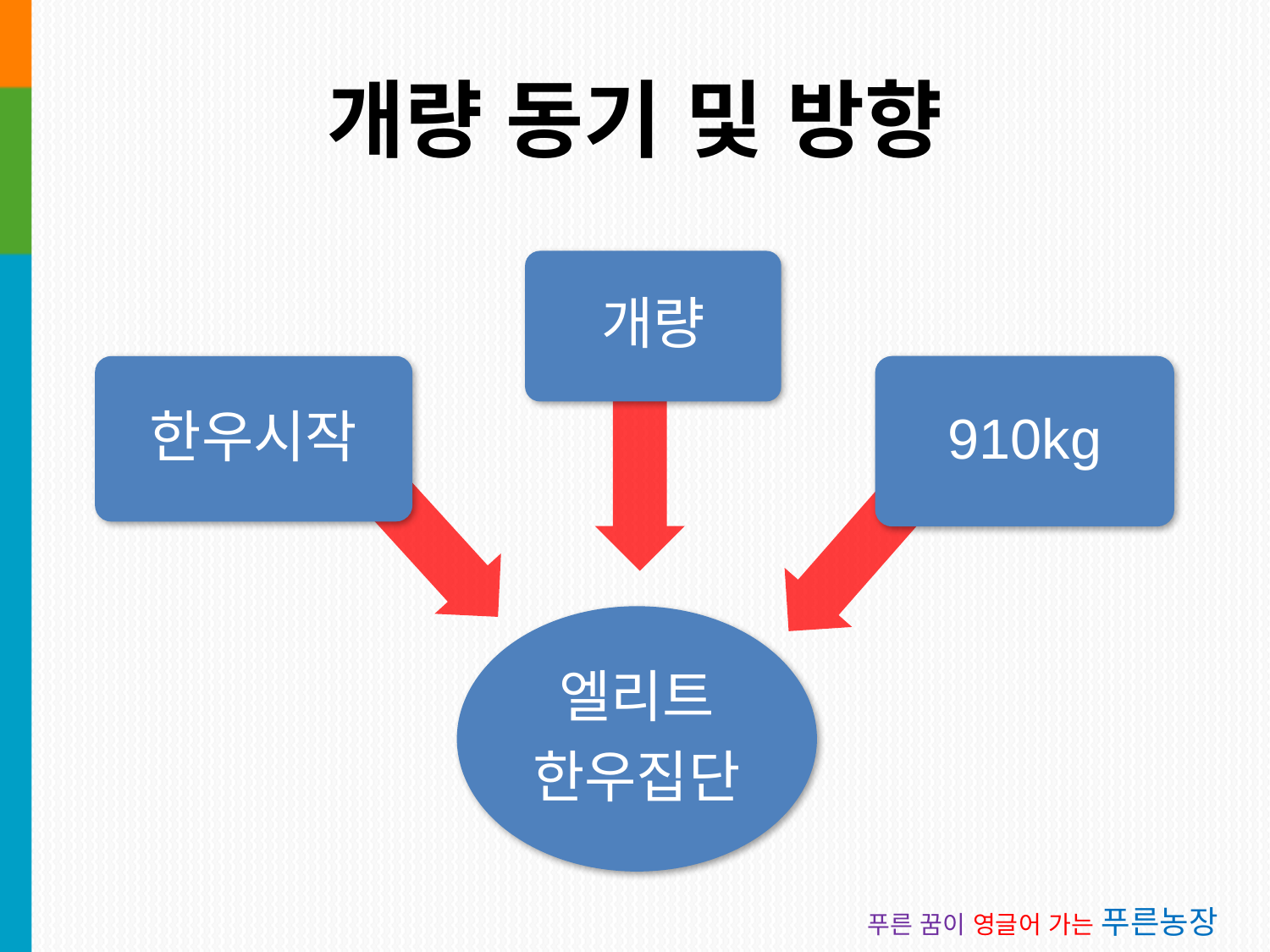

# 개량 동기 및 방향
엘리트
한우집단
한우시작
개량
910kg
푸른 꿈이 영글어 가는 푸른농장